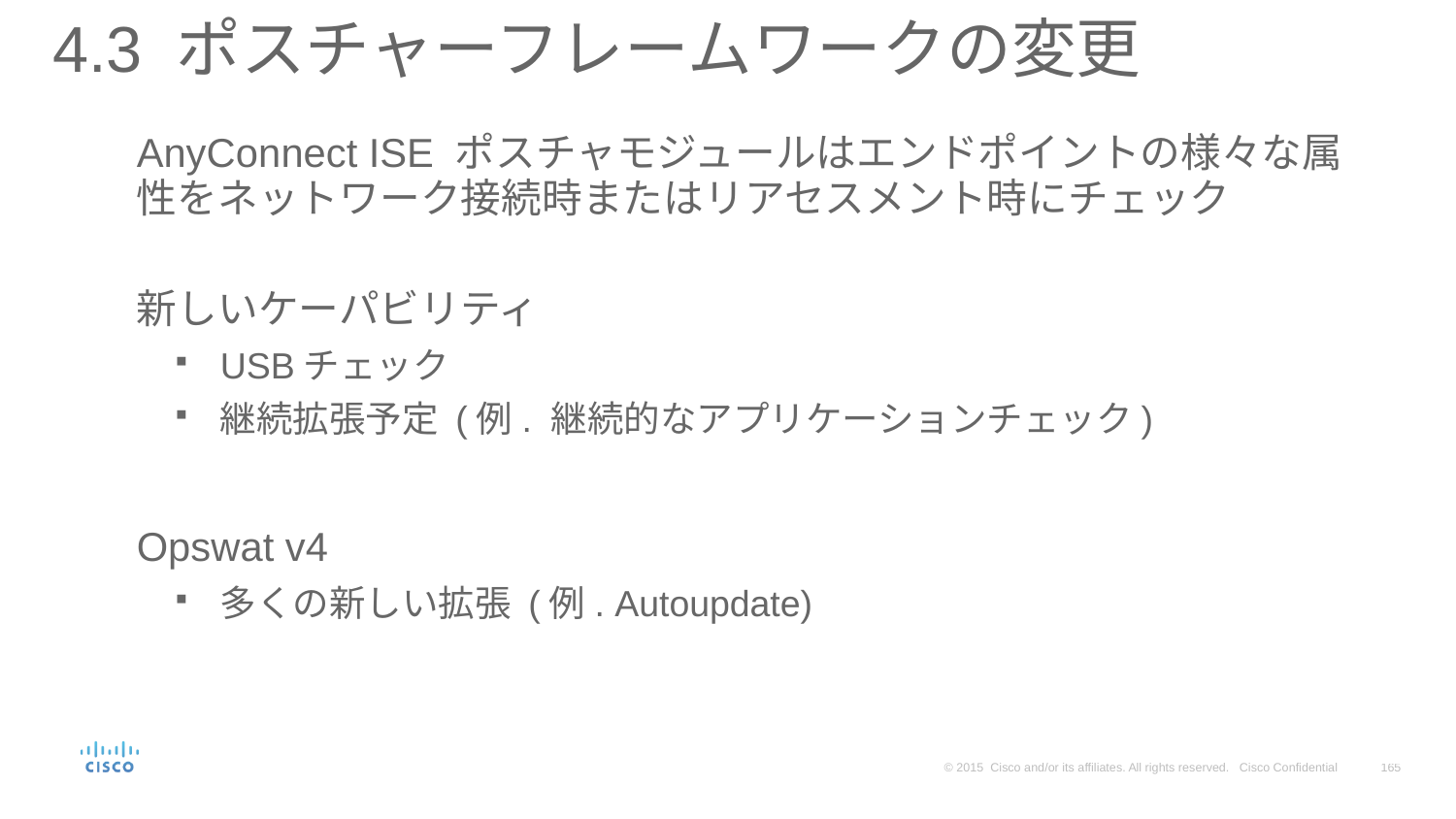

# 4.3 ポスチャーフレームワークの変更
AnyConnect ISE ポスチャモジュールはエンドポイントの様々な属性をネットワーク接続時またはリアセスメント時にチェック

新しいケーパビリティ
USBチェック
継続拡張予定 (例. 継続的なアプリケーションチェック)

Opswat v4
多くの新しい拡張 (例. Autoupdate)